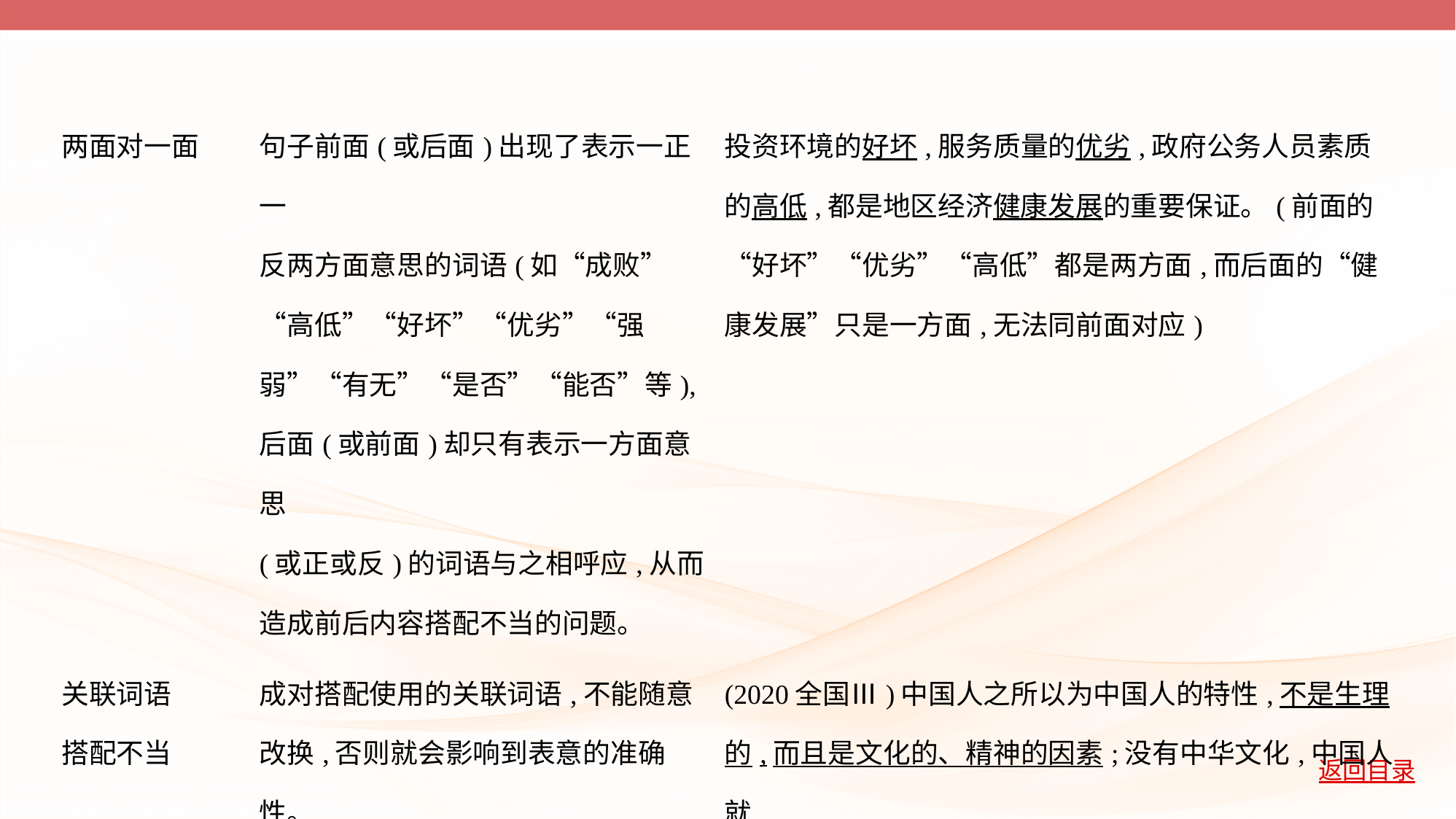

| 两面对一面 | 句子前面(或后面)出现了表示一正一 反两方面意思的词语(如“成败” “高低”“好坏”“优劣”“强 弱”“有无”“是否”“能否”等), 后面(或前面)却只有表示一方面意思 (或正或反)的词语与之相呼应,从而 造成前后内容搭配不当的问题。 | 投资环境的好坏,服务质量的优劣,政府公务人员素质的高低,都是地区经济健康发展的重要保证。(前面的 “好坏”“优劣”“高低”都是两方面,而后面的“健康发展”只是一方面,无法同前面对应) |
| --- | --- | --- |
| 关联词语 搭配不当 | 成对搭配使用的关联词语,不能随意 改换,否则就会影响到表意的准确 性。 | (2020全国Ⅲ)中国人之所以为中国人的特性,不是生理的,而且是文化的、精神的因素;没有中华文化,中国人就 不成其为中国人,中华民族就不成其为中华民族。(关联词语搭配不当, “不是……而且……”搭配不当,应为“不是……而是……”) |